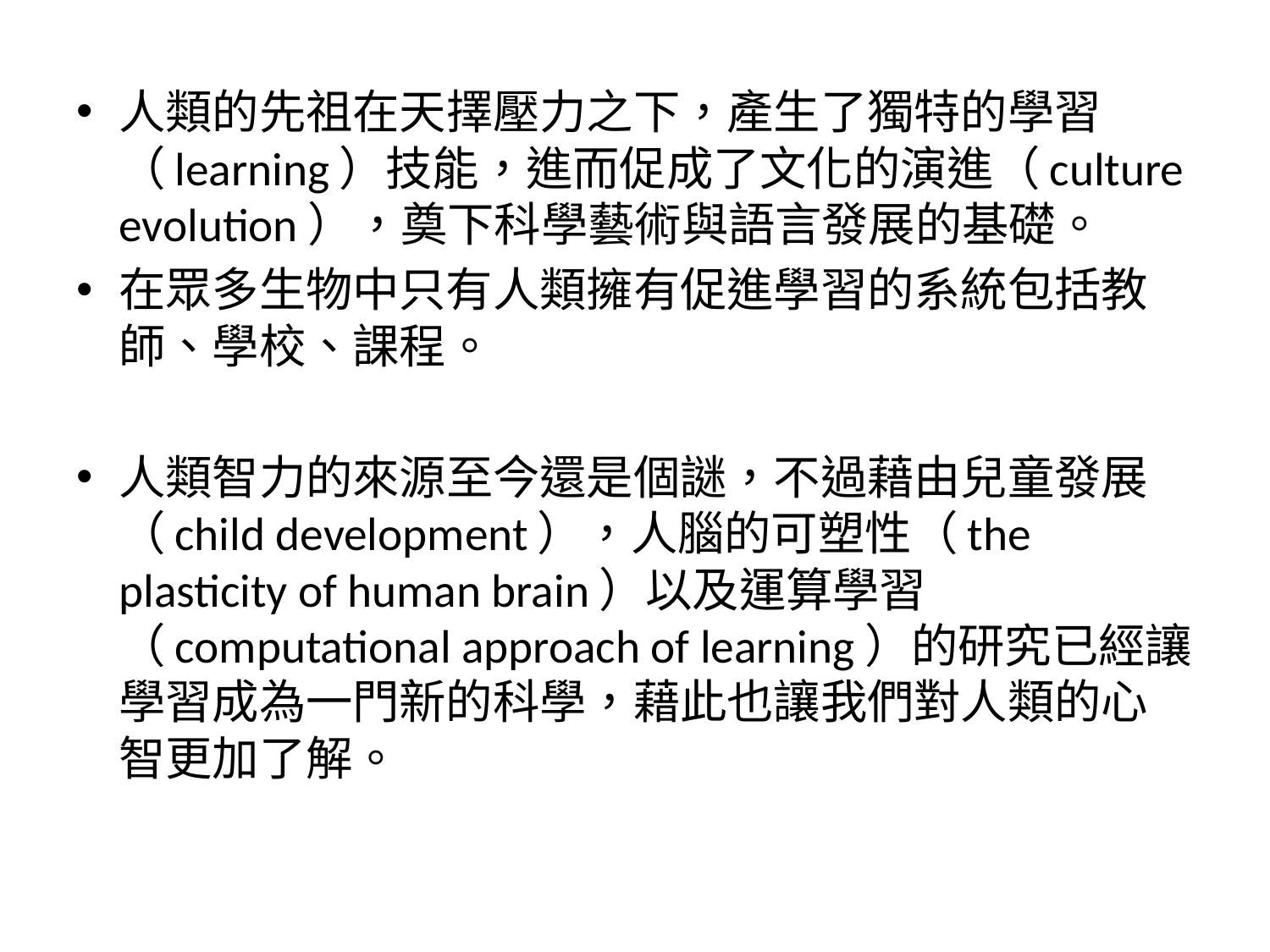

人類的先祖在天擇壓力之下，產生了獨特的學習（learning）技能，進而促成了文化的演進（culture evolution），奠下科學藝術與語言發展的基礎。
在眾多生物中只有人類擁有促進學習的系統包括教師、學校、課程。

人類智力的來源至今還是個謎，不過藉由兒童發展（child development），人腦的可塑性（the plasticity of human brain）以及運算學習（computational approach of learning）的研究已經讓學習成為一門新的科學，藉此也讓我們對人類的心智更加了解。